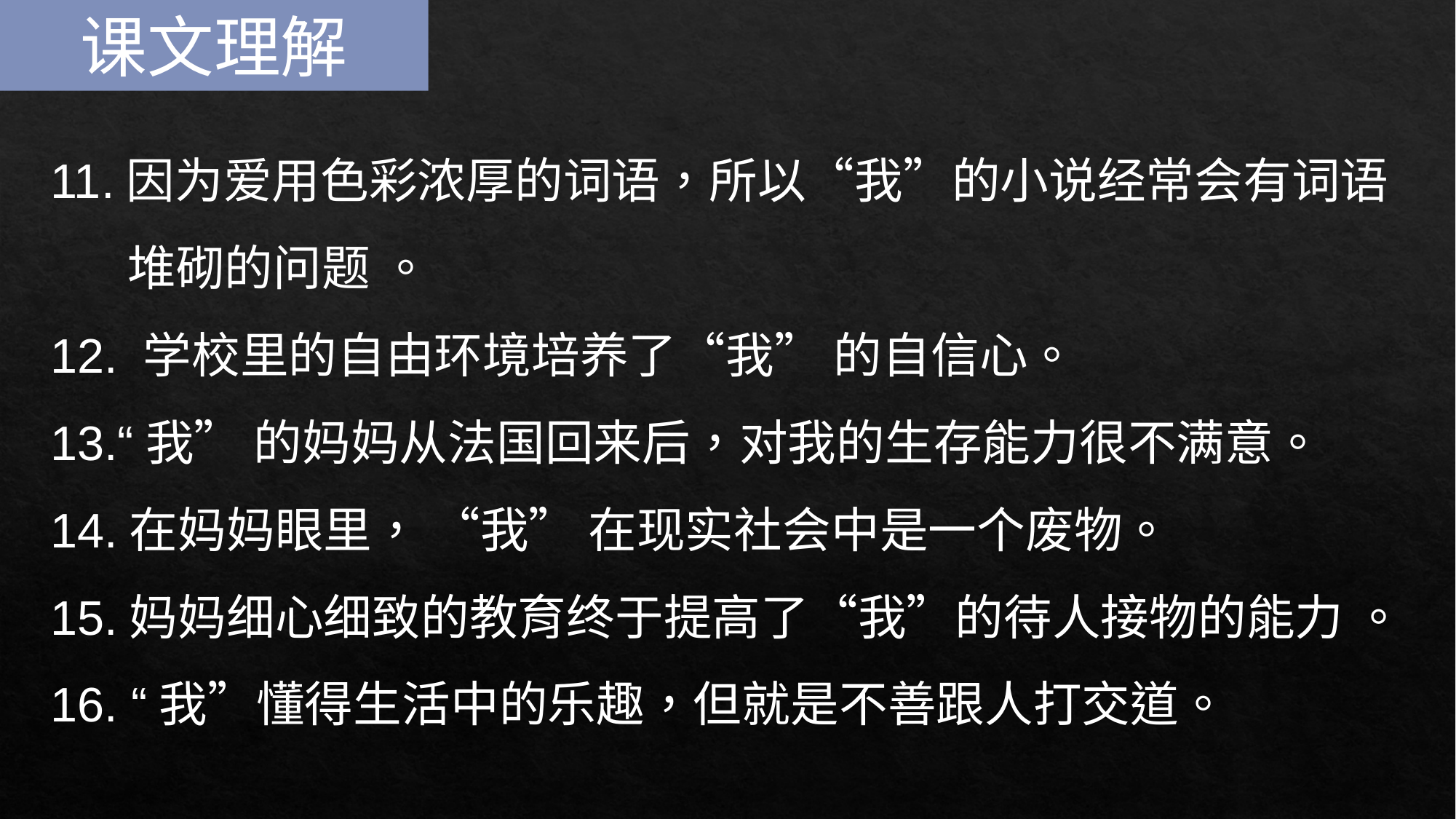

课文理解
11.因为爱用色彩浓厚的词语，所以“我”的小说经常会有词语
      堆砌的问题 。
12. 学校里的自由环境培养了“我” 的自信心。
13.“我” 的妈妈从法国回来后，对我的生存能力很不满意。
14.在妈妈眼里， “我” 在现实社会中是一个废物。
15.妈妈细心细致的教育终于提高了“我”的待人接物的能力 。
16. “我”懂得生活中的乐趣，但就是不善跟人打交道。